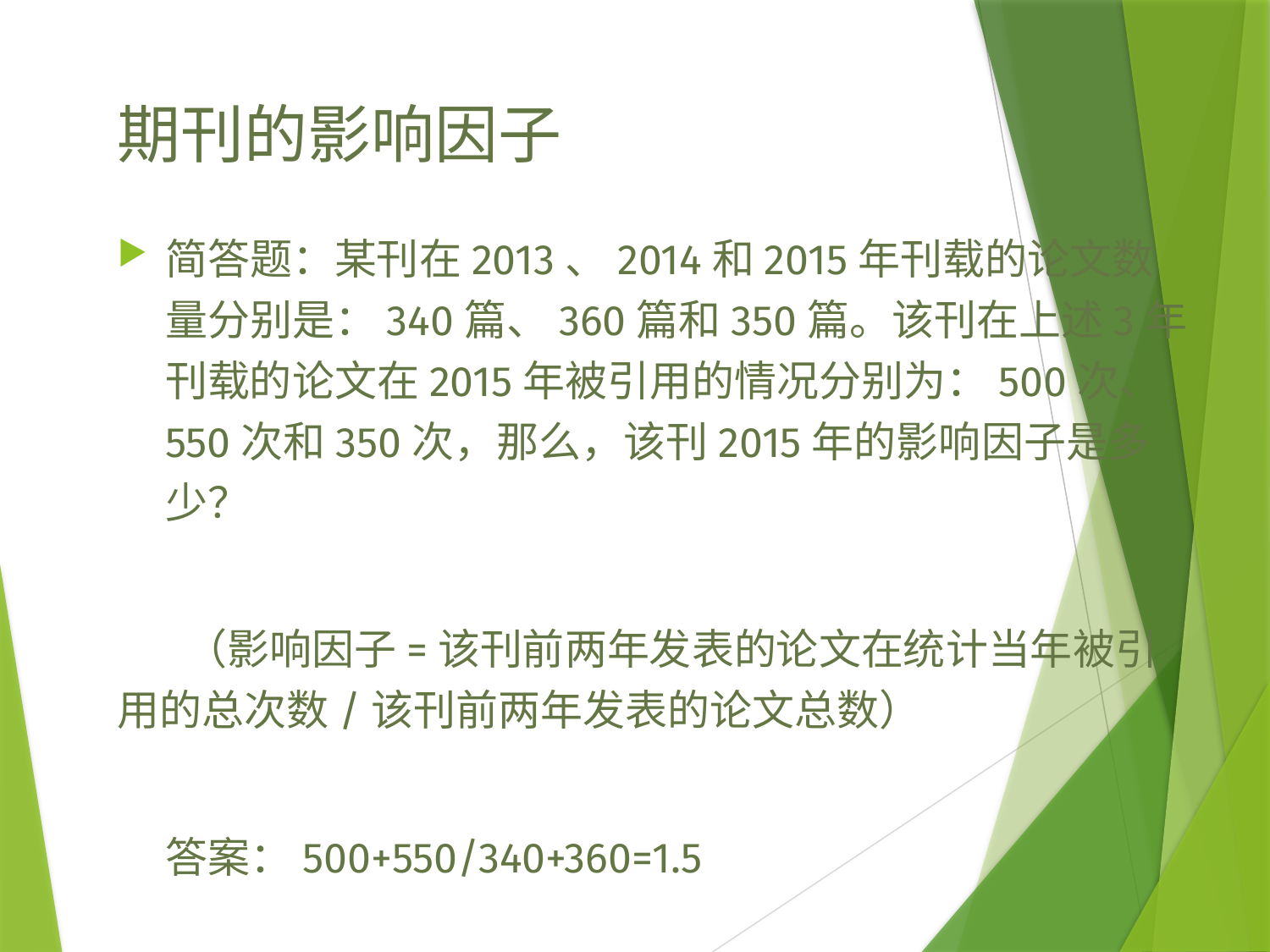

# 期刊的影响因子
简答题：某刊在2013、2014和2015年刊载的论文数量分别是：340篇、360篇和350篇。该刊在上述3年刊载的论文在2015年被引用的情况分别为：500次、550次和350次，那么，该刊2015年的影响因子是多少？

      （影响因子=该刊前两年发表的论文在统计当年被引用的总次数/该刊前两年发表的论文总数）

    答案：500+550/340+360=1.5